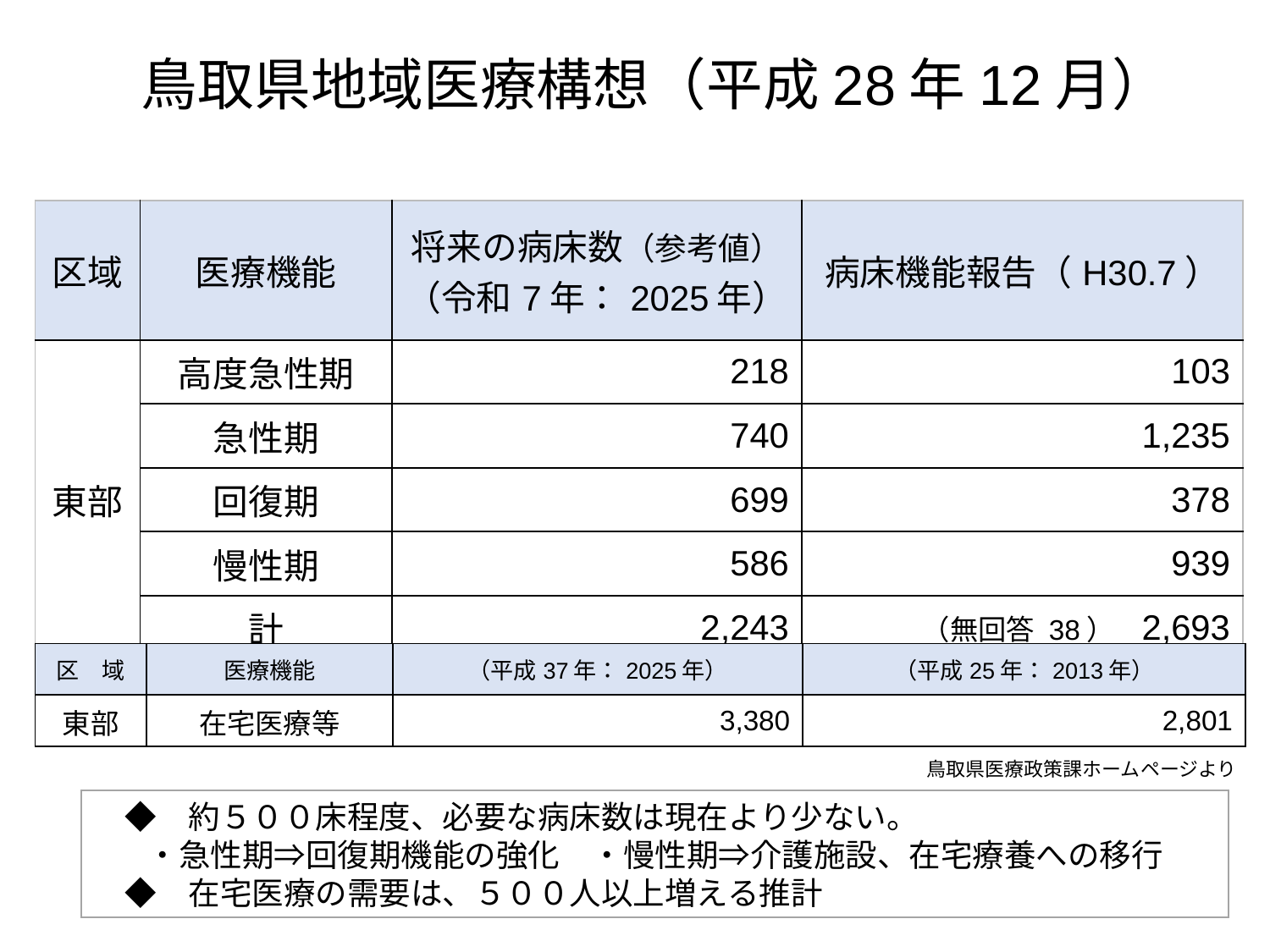

# 鳥取県地域医療構想（平成28年12月）
| 区域 | 医療機能 | 将来の病床数（参考値） （令和7年：2025年） | 病床機能報告（H30.7） |
| --- | --- | --- | --- |
| 東部 | 高度急性期 | 218 | 103 |
|  | 急性期 | 740 | 1,235 |
|  | 回復期 | 699 | 378 |
|  | 慢性期 | 586 | 939 |
|  | 計 | 2,243 | （無回答 38） 2,693 |
| 区　域 | 医療機能 | （平成37年：2025年） | （平成25年：2013年） |
| --- | --- | --- | --- |
| 東部 | 在宅医療等 | 3,380 | 2,801 |
鳥取県医療政策課ホームページより
　◆　約５００床程度、必要な病床数は現在より少ない。
・急性期⇒回復期機能の強化　・慢性期⇒介護施設、在宅療養への移行
　◆　在宅医療の需要は、５００人以上増える推計